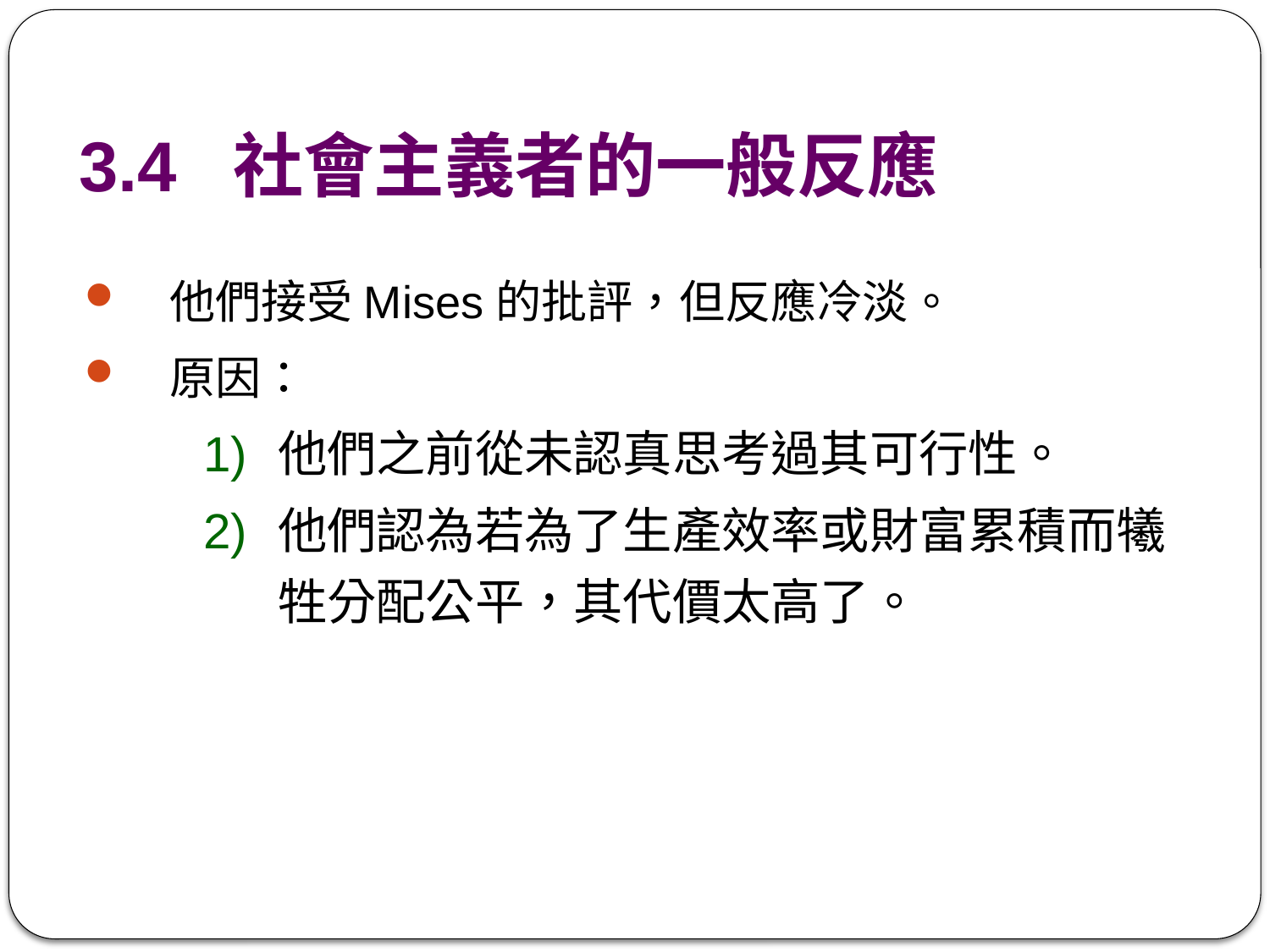

# 3.4  社會主義者的一般反應
他們接受Mises的批評，但反應冷淡。
原因：
他們之前從未認真思考過其可行性。
他們認為若為了生產效率或財富累積而犧牲分配公平，其代價太高了。
26